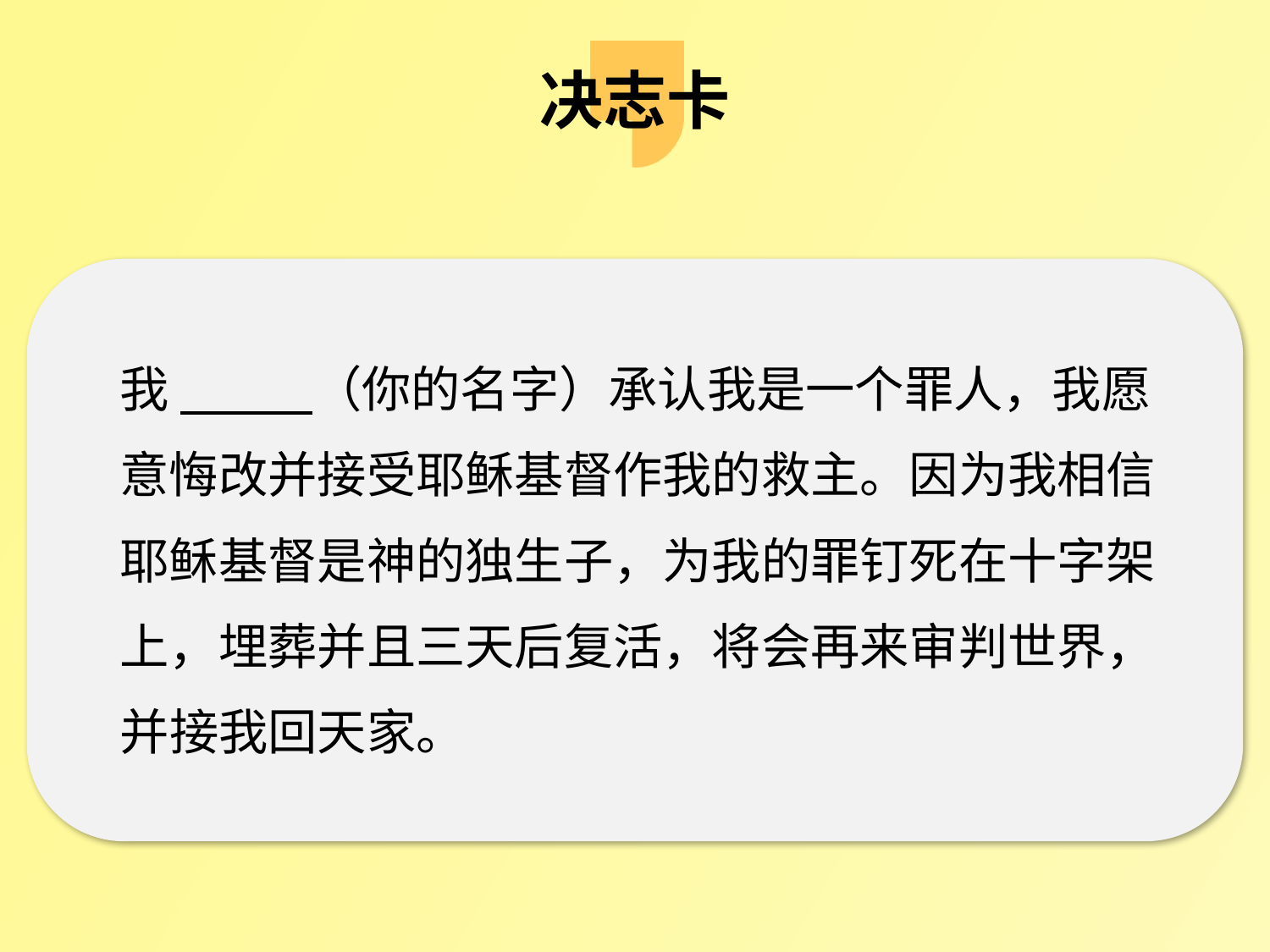

# 决志卡

我             （你的名字）承认我是一个罪人，我愿意悔改并接受耶稣基督作我的救主。因为我相信耶稣基督是神的独生子，为我的罪钉死在十字架上，埋葬并且三天后复活，将会再来审判世界，并接我回天家。